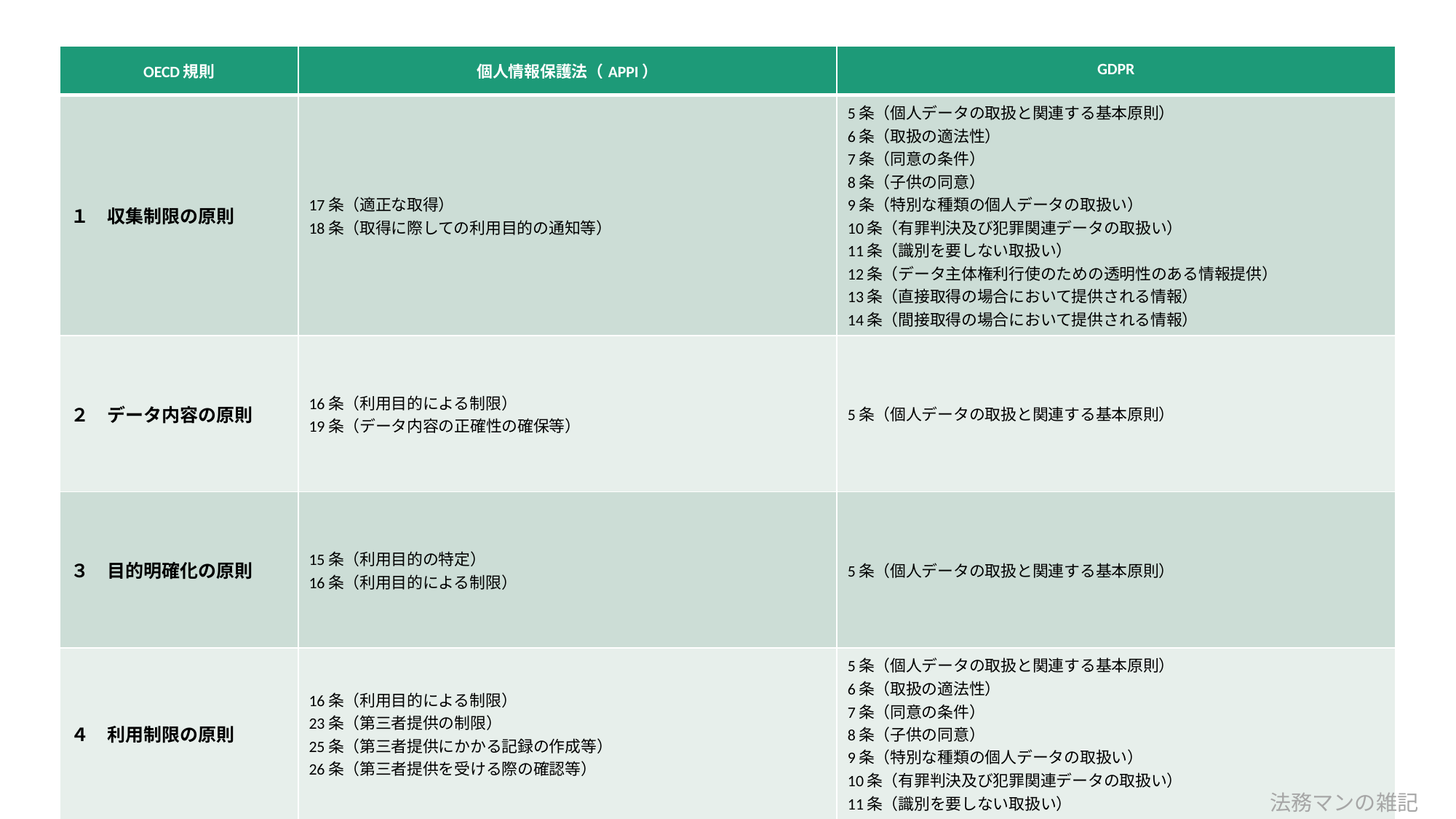

| OECD規則 | 個人情報保護法（APPI） | GDPR |
| --- | --- | --- |
| １　収集制限の原則 | 17条（適正な取得） 18条（取得に際しての利用目的の通知等） | 5条（個人データの取扱と関連する基本原則） 6条（取扱の適法性） 7条（同意の条件） 8条（子供の同意） 9条（特別な種類の個人データの取扱い） 10条（有罪判決及び犯罪関連データの取扱い） 11条（識別を要しない取扱い） 12条（データ主体権利行使のための透明性のある情報提供） 13条（直接取得の場合において提供される情報） 14条（間接取得の場合において提供される情報） |
| ２　データ内容の原則 | 16条（利用目的による制限）　 19条（データ内容の正確性の確保等） | 5条（個人データの取扱と関連する基本原則） |
| ３　目的明確化の原則 | 15条（利用目的の特定） 16条（利用目的による制限） | 5条（個人データの取扱と関連する基本原則） |
| ４　利用制限の原則 | 16条（利用目的による制限） 23条（第三者提供の制限） 25条（第三者提供にかかる記録の作成等） 26条（第三者提供を受ける際の確認等） | 5条（個人データの取扱と関連する基本原則） 6条（取扱の適法性） 7条（同意の条件） 8条（子供の同意） 9条（特別な種類の個人データの取扱い） 10条（有罪判決及び犯罪関連データの取扱い） 11条（識別を要しない取扱い） |
法務マンの雑記